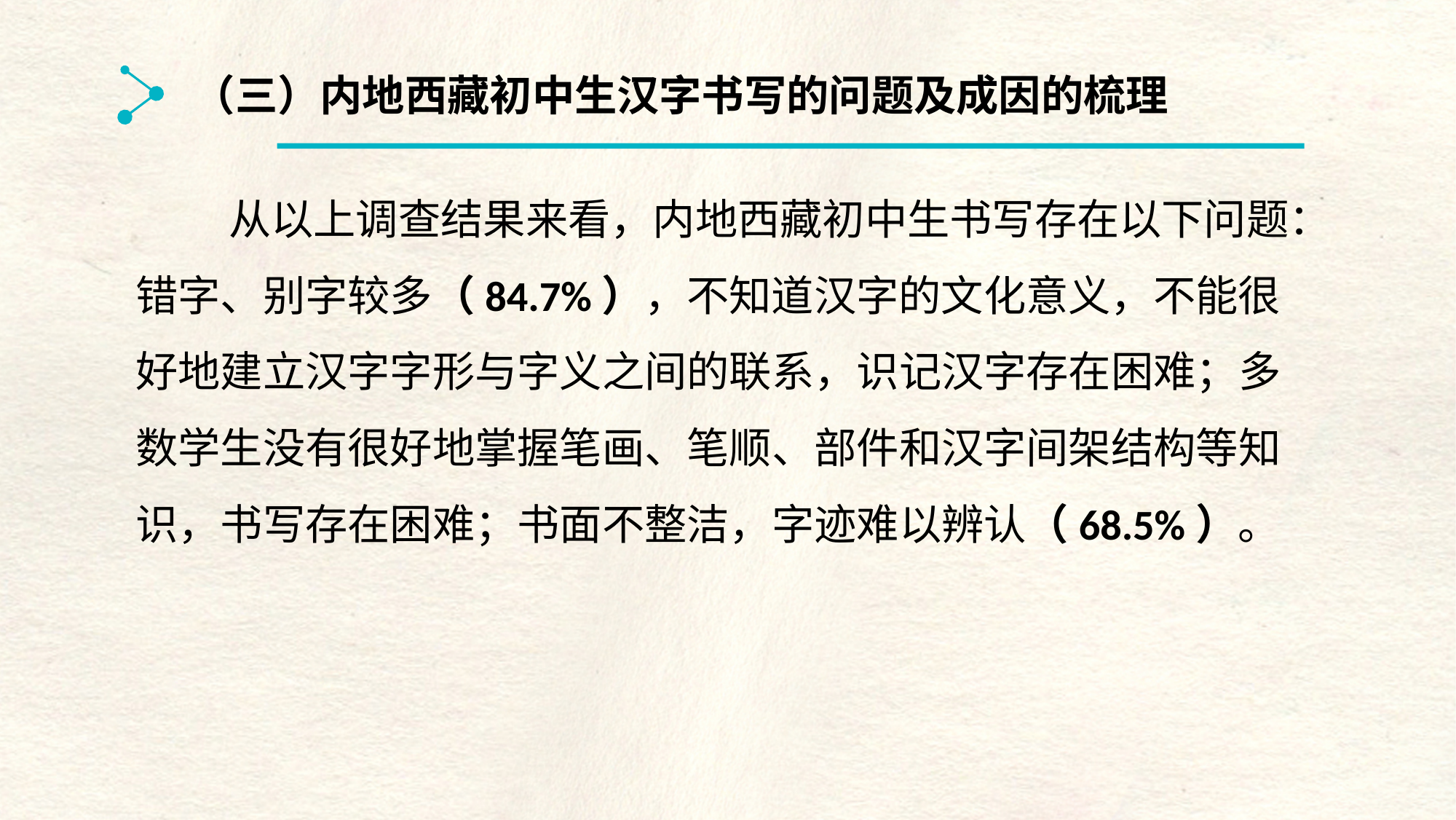

（三）内地西藏初中生汉字书写的问题及成因的梳理

              从以上调查结果来看，内地西藏初中生书写存在以下问题：错字、别字较多（84.7%），不知道汉字的文化意义，不能很好地建立汉字字形与字义之间的联系，识记汉字存在困难；多数学生没有很好地掌握笔画、笔顺、部件和汉字间架结构等知识，书写存在困难；书面不整洁，字迹难以辨认（68.5%）。